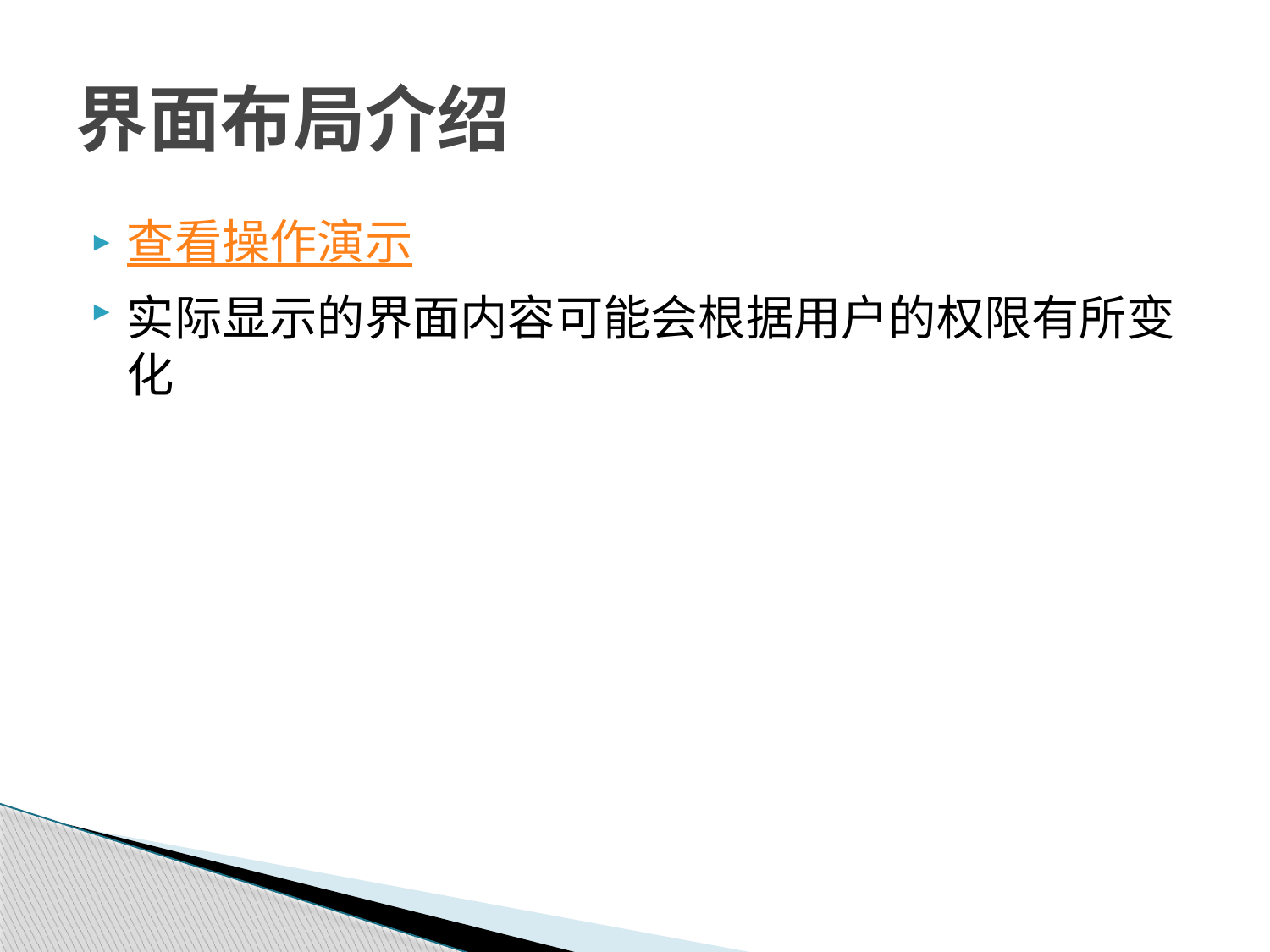

# 界面布局介绍
查看操作演示
实际显示的界面内容可能会根据用户的权限有所变化